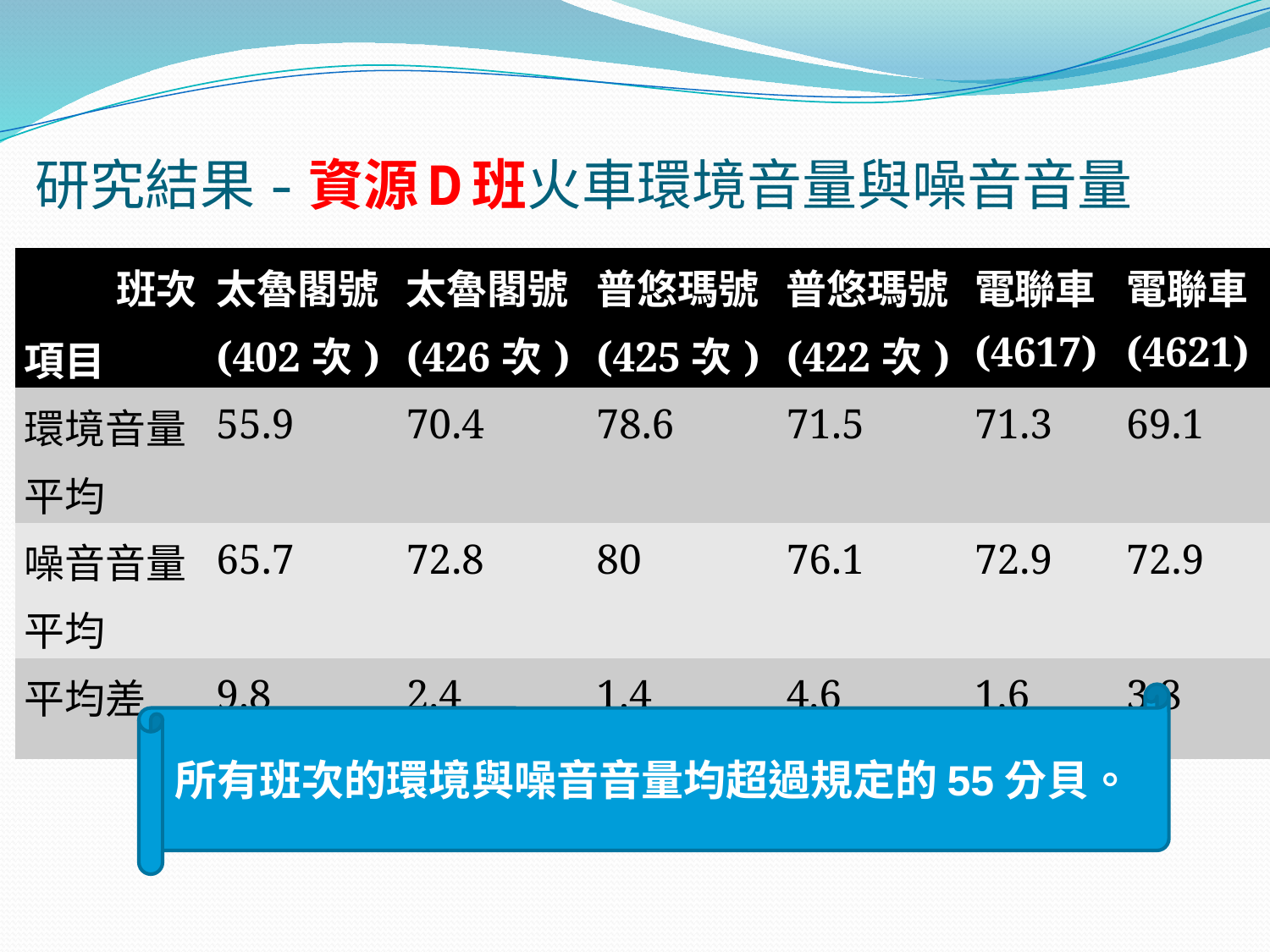

# 研究結果-資源D班火車環境音量與噪音音量
| 班次 項目 | 太魯閣號(402次) | 太魯閣號(426次) | 普悠瑪號(425次) | 普悠瑪號(422次) | 電聯車(4617) | 電聯車(4621) |
| --- | --- | --- | --- | --- | --- | --- |
| 環境音量平均 | 55.9 | 70.4 | 78.6 | 71.5 | 71.3 | 69.1 |
| 噪音音量平均 | 65.7 | 72.8 | 80 | 76.1 | 72.9 | 72.9 |
| 平均差 | 9.8 | 2.4 | 1.4 | 4.6 | 1.6 | 3.8 |
所有班次的環境與噪音音量均超過規定的55分貝。